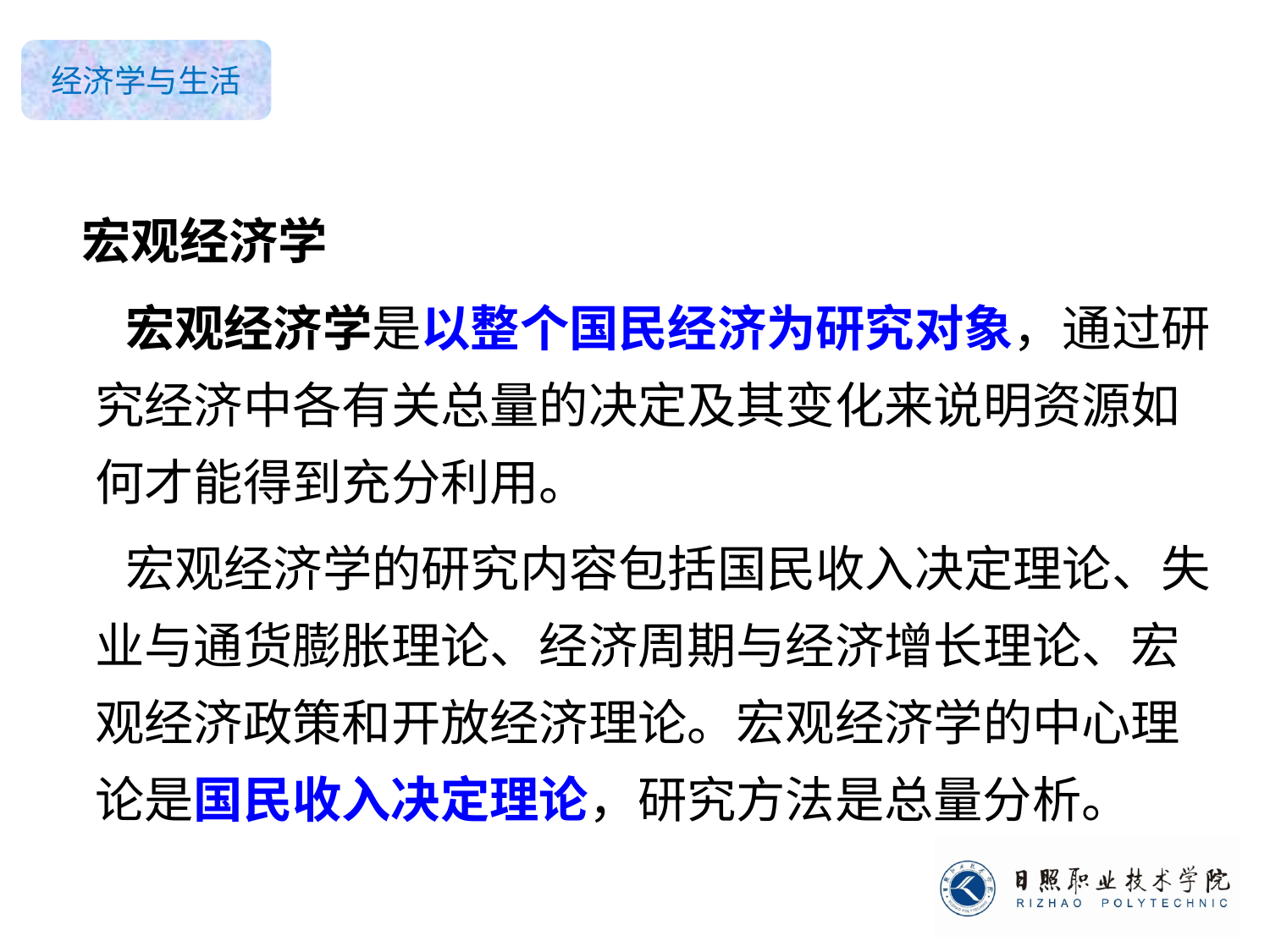

宏观经济学
      宏观经济学是以整个国民经济为研究对象，通过研究经济中各有关总量的决定及其变化来说明资源如何才能得到充分利用。
      宏观经济学的研究内容包括国民收入决定理论、失业与通货膨胀理论、经济周期与经济增长理论、宏观经济政策和开放经济理论。宏观经济学的中心理论是国民收入决定理论，研究方法是总量分析。